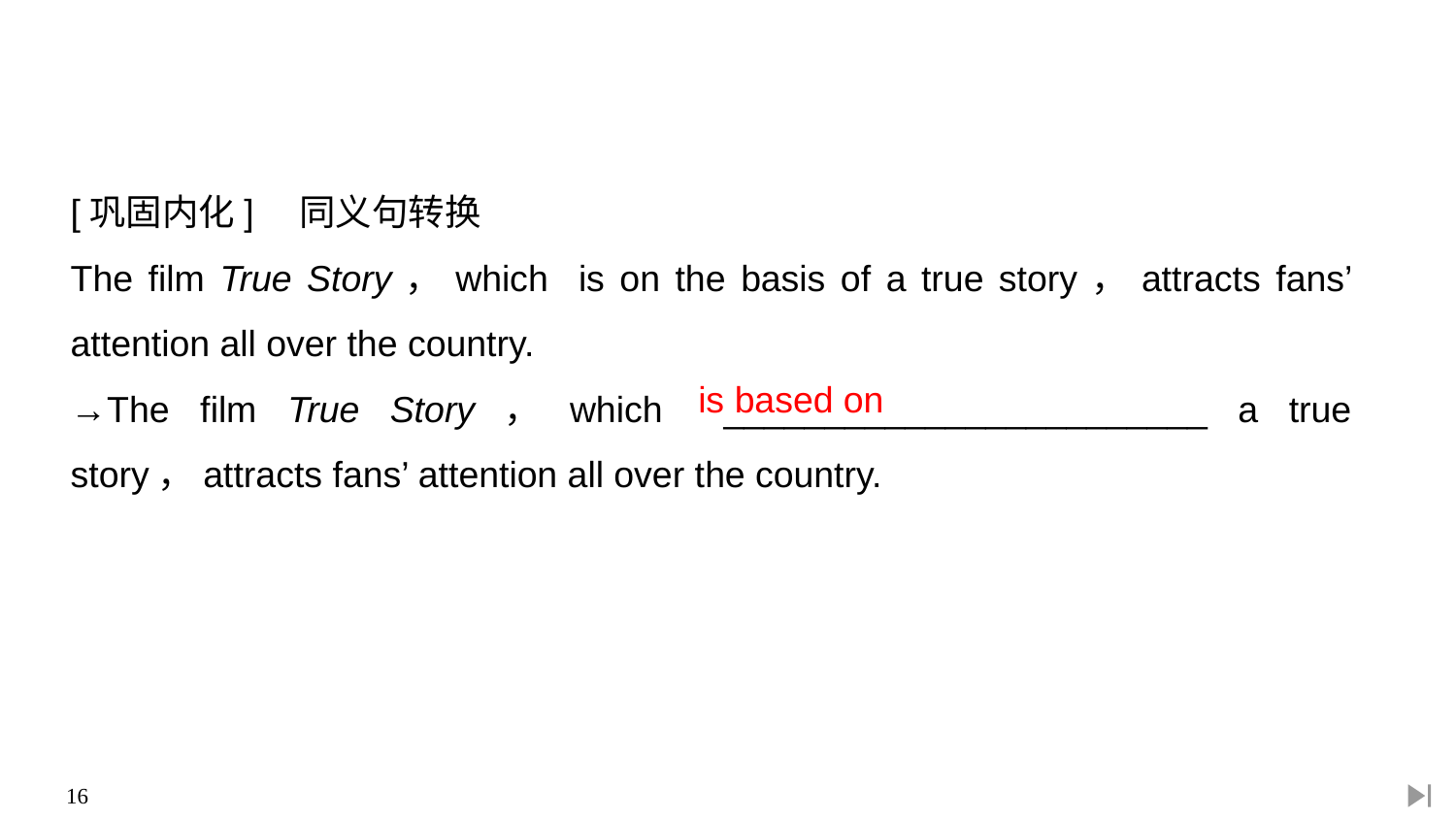

[巩固内化]　同义句转换
The film True Story，which  is on the basis of a true story，attracts fans’ attention all over the country.
→The film True Story，which  ________________________ a true story，attracts fans’ attention all over the country.
is based on